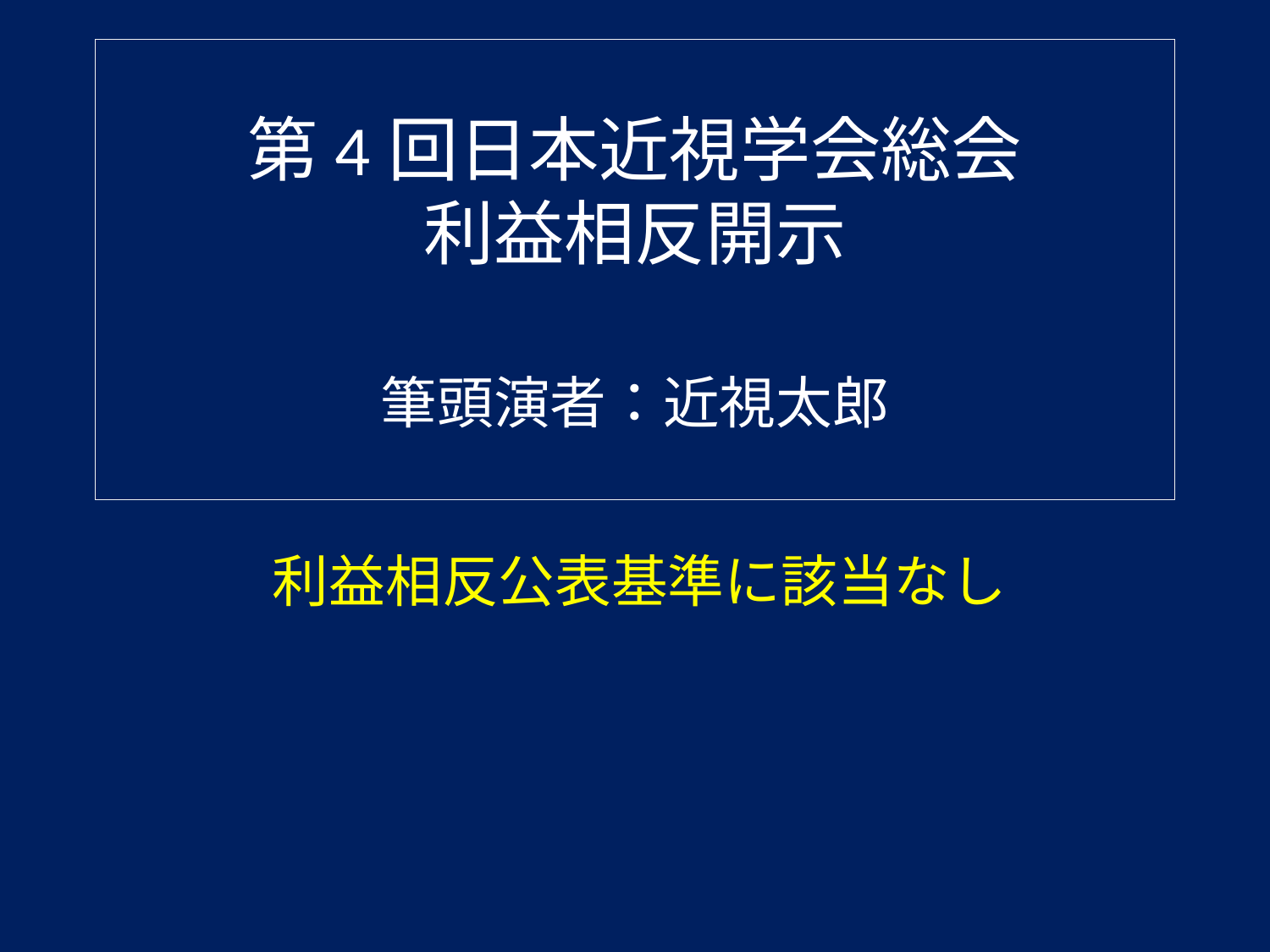

# 第4回日本近視学会総会 利益相反開示 筆頭演者：近視太郎
利益相反公表基準に該当なし